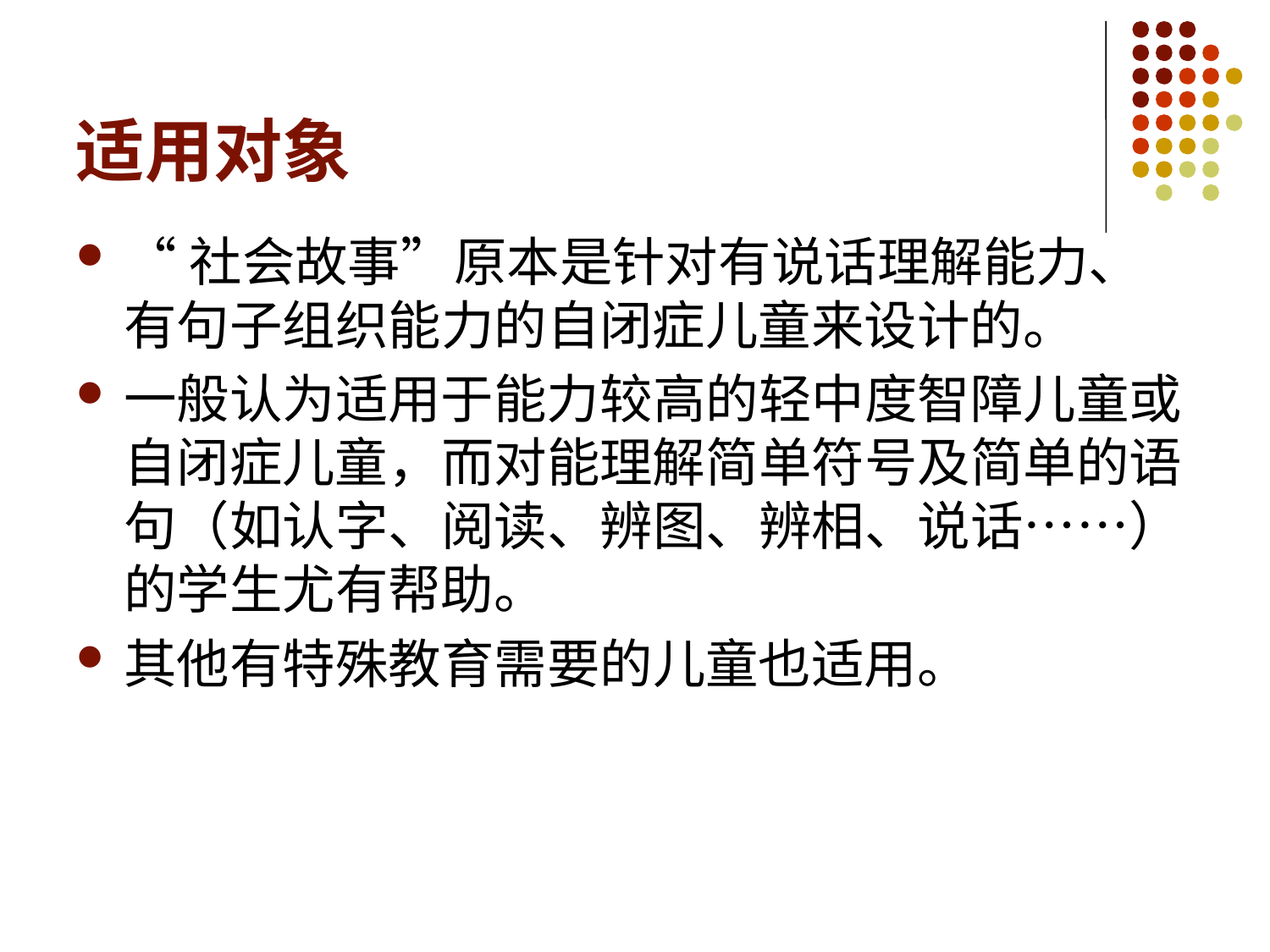

# 适用对象
“社会故事”原本是针对有说话理解能力、有句子组织能力的自闭症儿童来设计的。
一般认为适用于能力较高的轻中度智障儿童或自闭症儿童，而对能理解简单符号及简单的语句（如认字、阅读、辨图、辨相、说话……）的学生尤有帮助。
其他有特殊教育需要的儿童也适用。